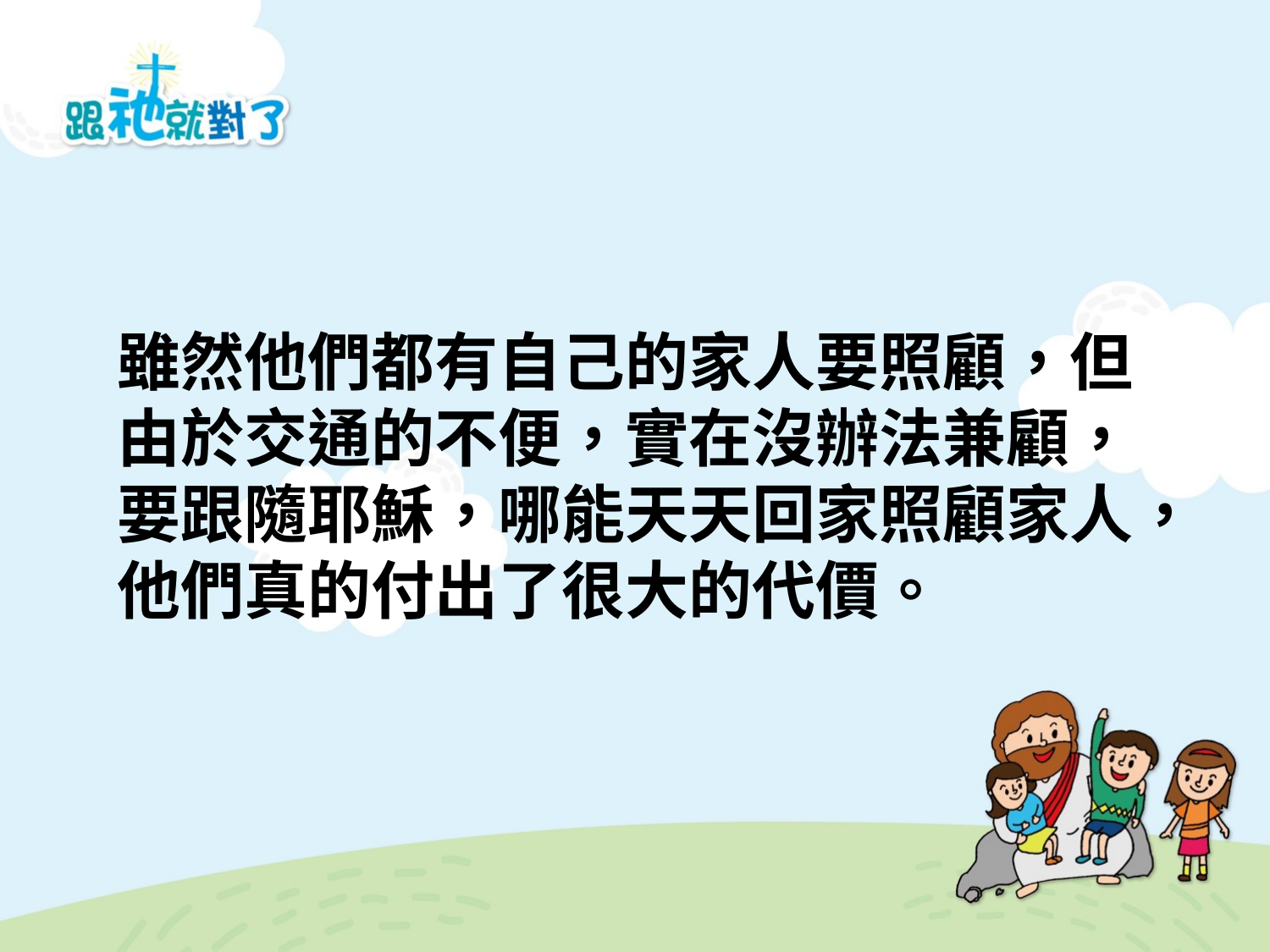

雖然他們都有自己的家人要照顧，但由於交通的不便，實在沒辦法兼顧，要跟隨耶穌，哪能天天回家照顧家人，他們真的付出了很大的代價。